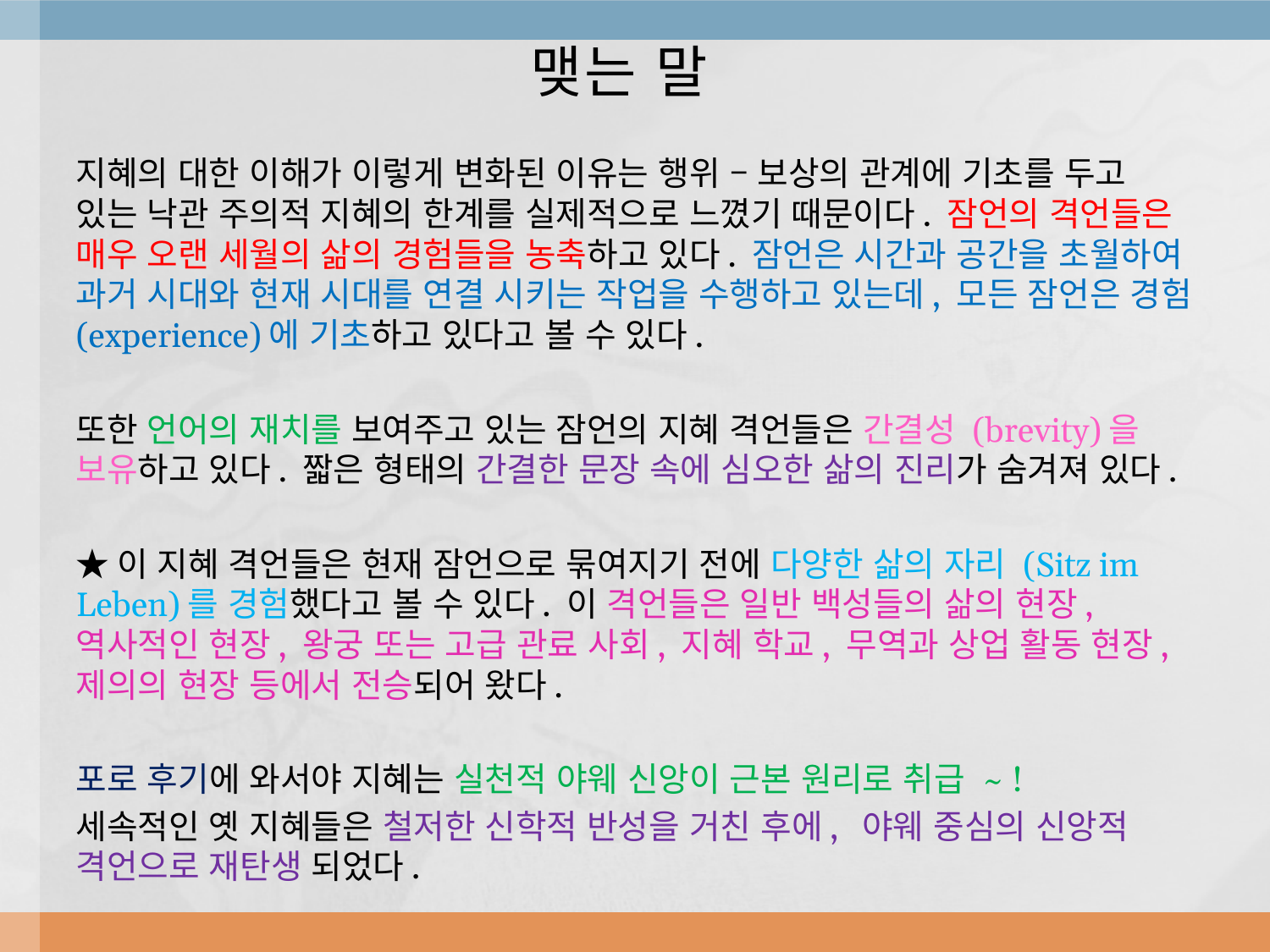

# 맺는 말
지혜의 대한 이해가 이렇게 변화된 이유는 행위 – 보상의 관계에 기초를 두고 있는 낙관 주의적 지혜의 한계를 실제적으로 느꼈기 때문이다. 잠언의 격언들은 매우 오랜 세월의 삶의 경험들을 농축하고 있다. 잠언은 시간과 공간을 초월하여 과거 시대와 현재 시대를 연결 시키는 작업을 수행하고 있는데, 모든 잠언은 경험 (experience)에 기초하고 있다고 볼 수 있다.

또한 언어의 재치를 보여주고 있는 잠언의 지혜 격언들은 간결성 (brevity)을 보유하고 있다. 짧은 형태의 간결한 문장 속에 심오한 삶의 진리가 숨겨져 있다.

★이 지혜 격언들은 현재 잠언으로 묶여지기 전에 다양한 삶의 자리 (Sitz im Leben)를 경험했다고 볼 수 있다. 이 격언들은 일반 백성들의 삶의 현장, 역사적인 현장, 왕궁 또는 고급 관료 사회, 지혜 학교, 무역과 상업 활동 현장, 제의의 현장 등에서 전승되어 왔다.

포로 후기에 와서야 지혜는 실천적 야웨 신앙이 근본 원리로 취급 ~ !
세속적인 옛 지혜들은 철저한 신학적 반성을 거친 후에,  야웨 중심의 신앙적 격언으로 재탄생 되었다.